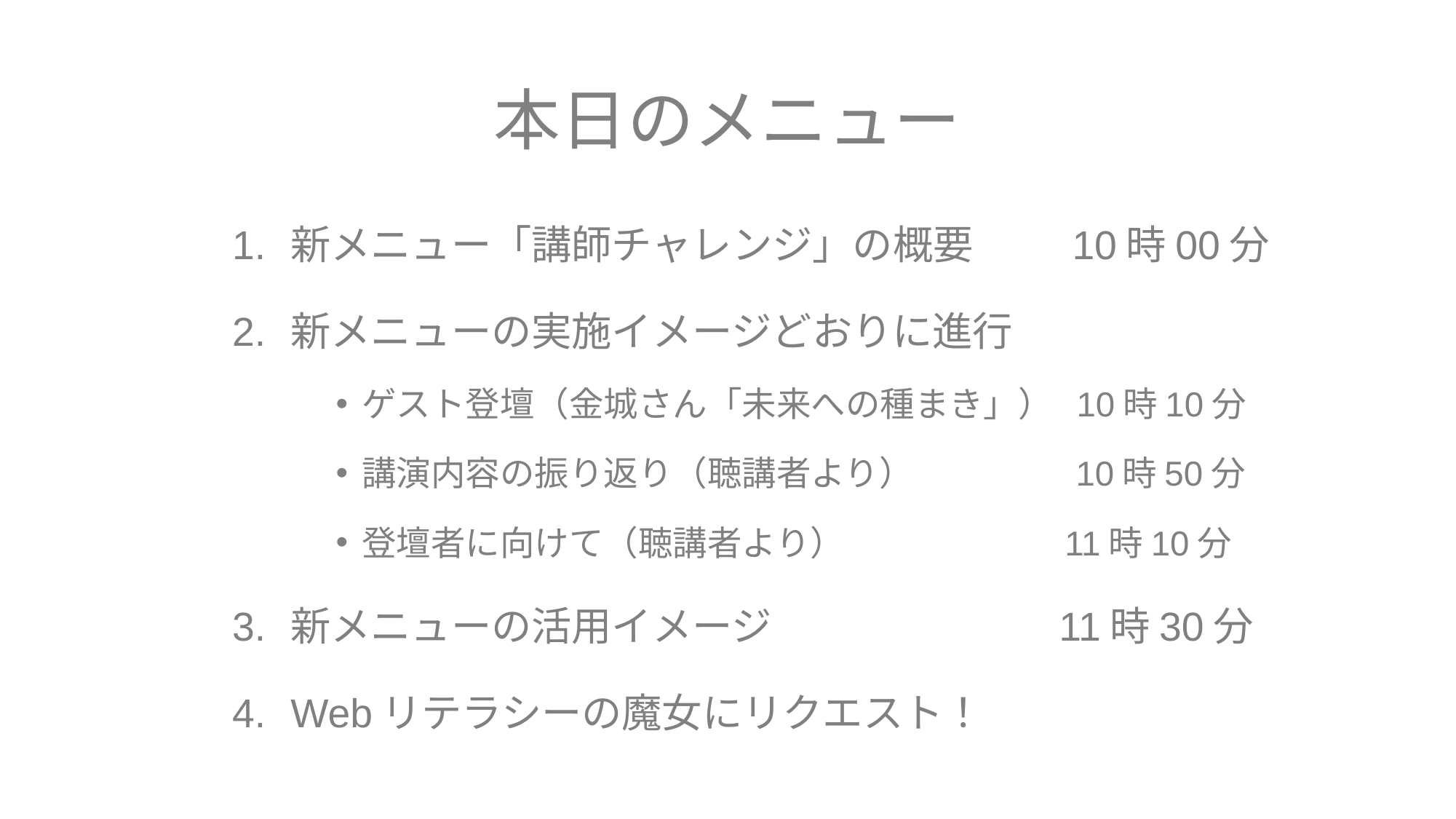

# 本日のメニュー
新メニュー「講師チャレンジ」の概要　　 10時00分
新メニューの実施イメージどおりに進行
ゲスト登壇（金城さん「未来への種まき」）  10時10分
講演内容の振り返り（聴講者より）　　　 　 10時50分
登壇者に向けて（聴講者より）　　　　 　    11時10分
新メニューの活用イメージ　　　　　　    11時30分
Webリテラシーの魔女にリクエスト！